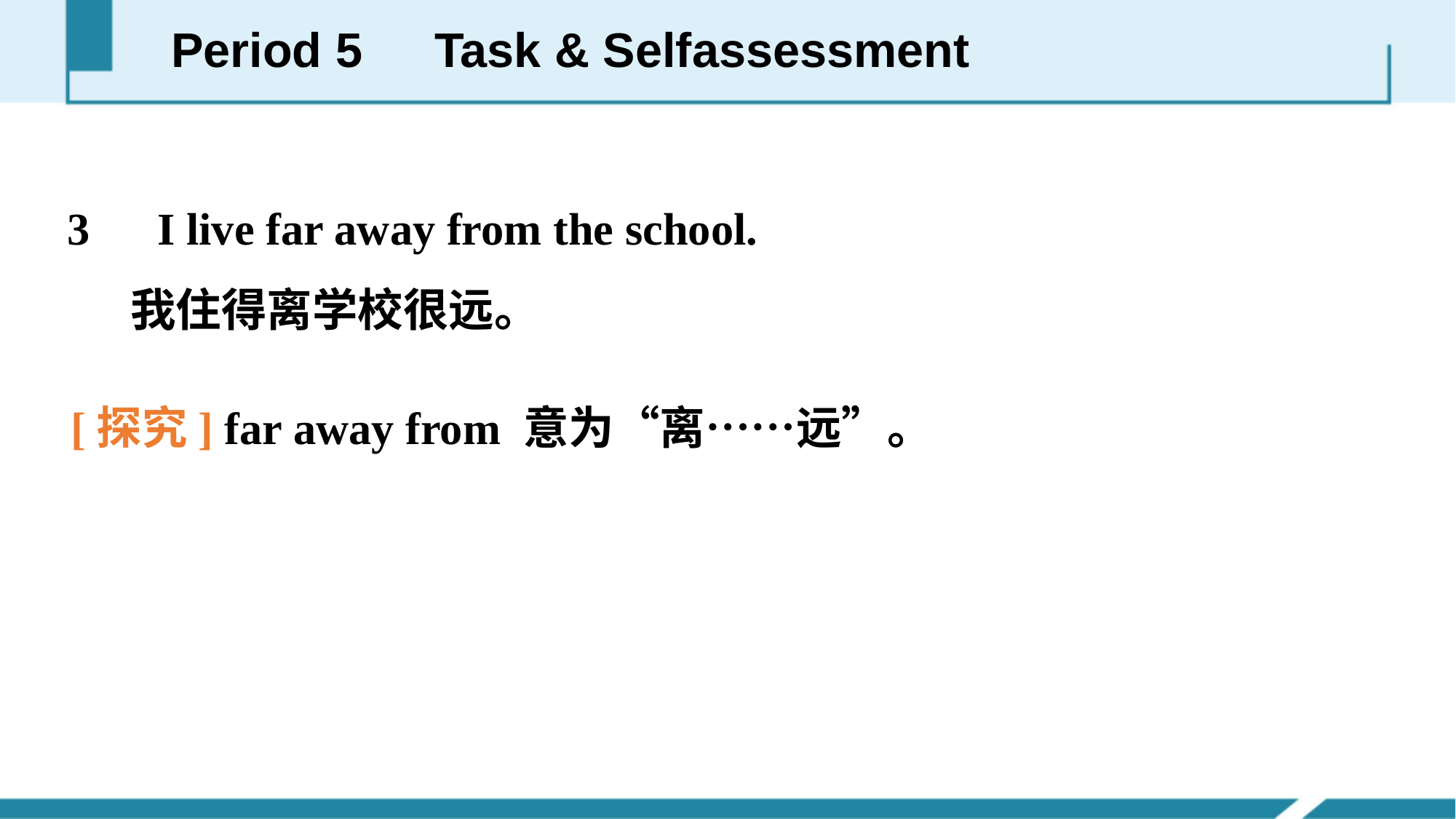

Period 5　Task & Self­assessment
3　I live far away from the school.
     我住得离学校很远。
[探究] far away from 意为“离……远”。